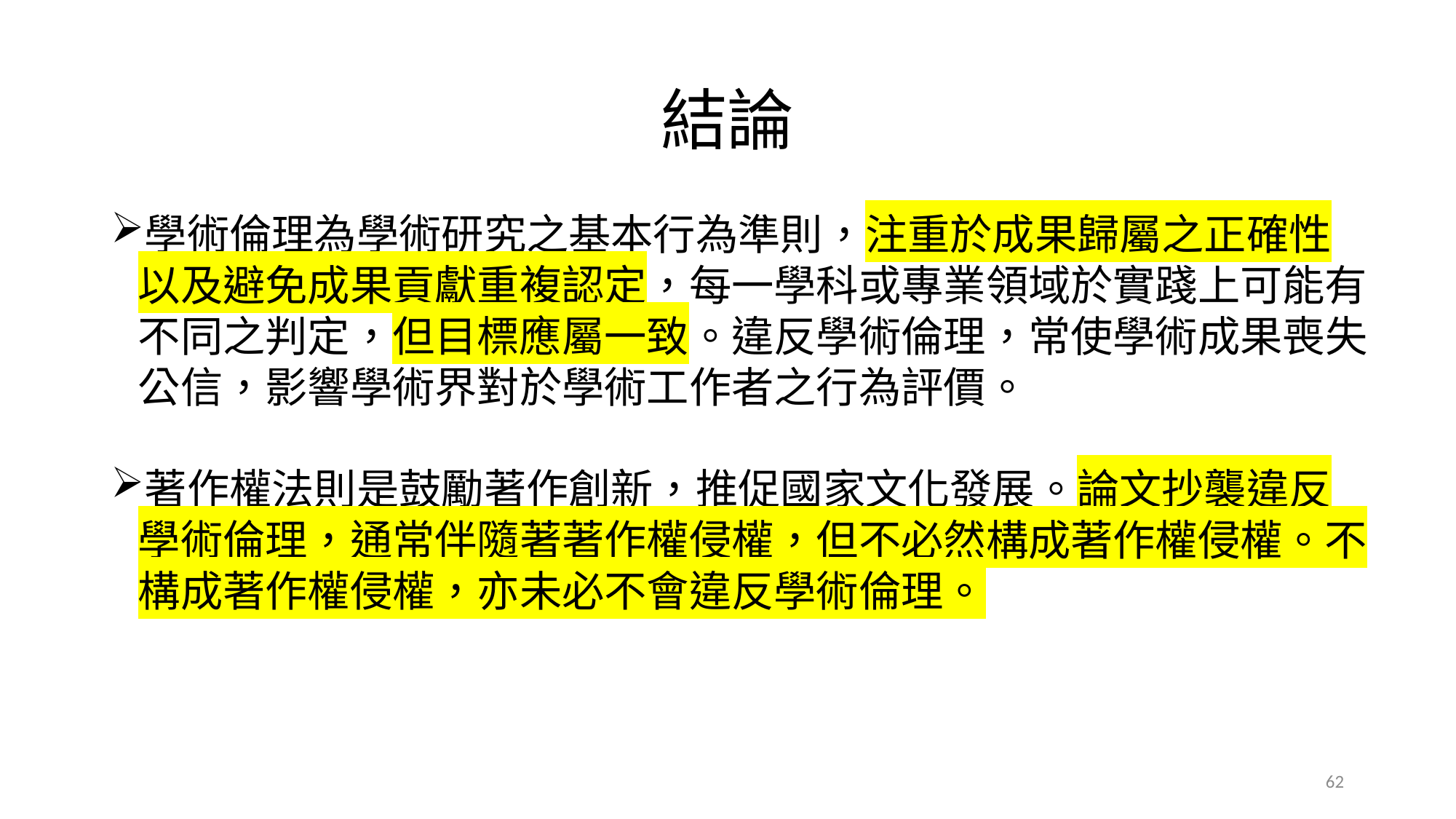

# 結論
學術倫理為學術研究之基本行為準則，注重於成果歸屬之正確性以及避免成果貢獻重複認定，每一學科或專業領域於實踐上可能有不同之判定，但目標應屬一致。違反學術倫理，常使學術成果喪失公信，影響學術界對於學術工作者之行為評價。

著作權法則是鼓勵著作創新，推促國家文化發展。論文抄襲違反學術倫理，通常伴隨著著作權侵權，但不必然構成著作權侵權。不構成著作權侵權，亦未必不會違反學術倫理。

62